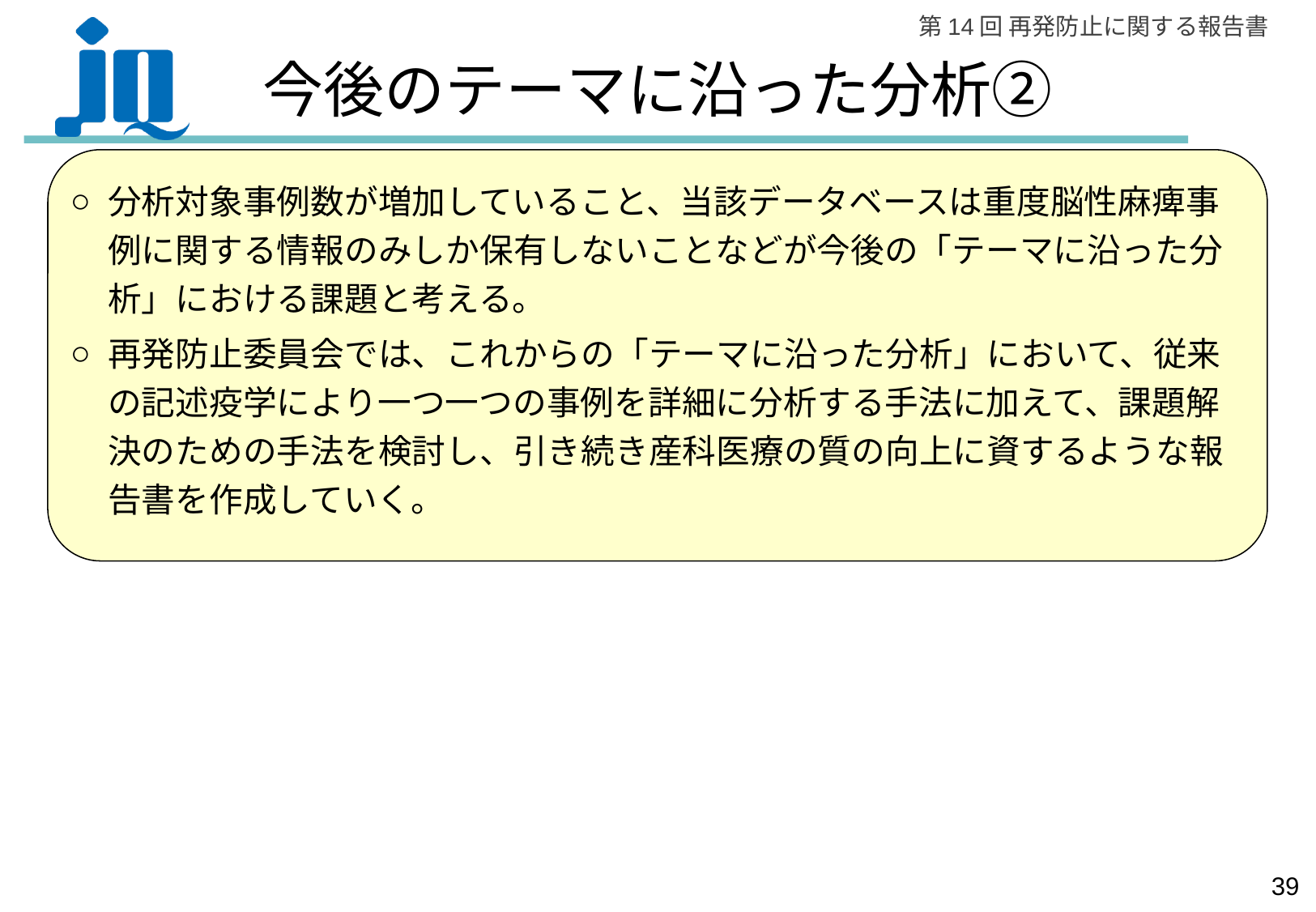

# 今後のテーマに沿った分析②
分析対象事例数が増加していること、当該データベースは重度脳性麻痺事例に関する情報のみしか保有しないことなどが今後の「テーマに沿った分析」における課題と考える。
再発防止委員会では、これからの「テーマに沿った分析」において、従来の記述疫学により一つ一つの事例を詳細に分析する手法に加えて、課題解決のための手法を検討し、引き続き産科医療の質の向上に資するような報告書を作成していく。
39